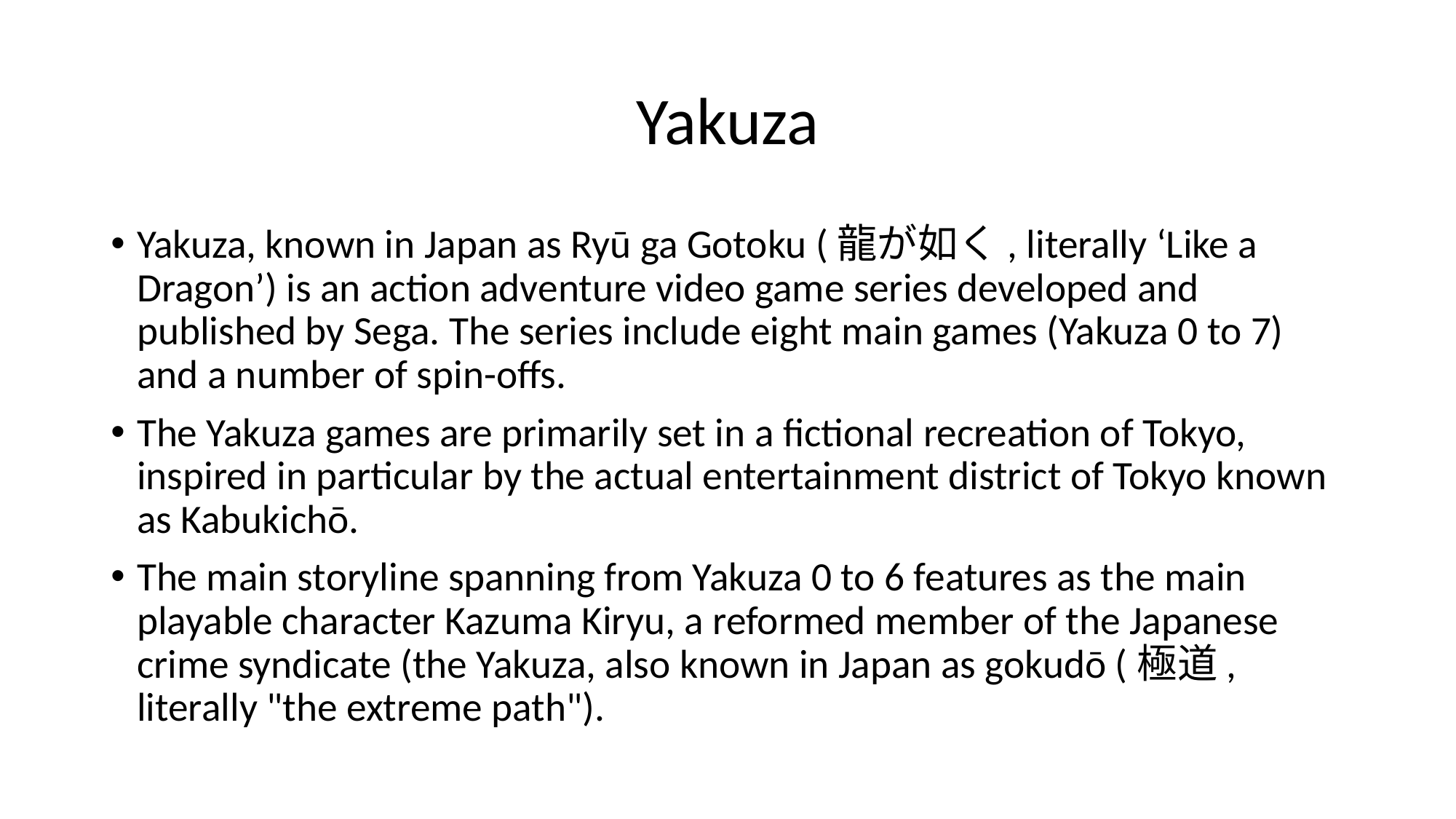

# Yakuza
Yakuza, known in Japan as Ryū ga Gotoku (⿓が如く, literally ‘Like a Dragon’) is an action adventure video game series developed and published by Sega. The series include eight main games (Yakuza 0 to 7) and a number of spin-offs.
The Yakuza games are primarily set in a fictional recreation of Tokyo, inspired in particular by the actual entertainment district of Tokyo known as Kabukichō.
The main storyline spanning from Yakuza 0 to 6 features as the main playable character Kazuma Kiryu, a reformed member of the Japanese crime syndicate (the Yakuza, also known in Japan as gokudō (極道, literally "the extreme path").